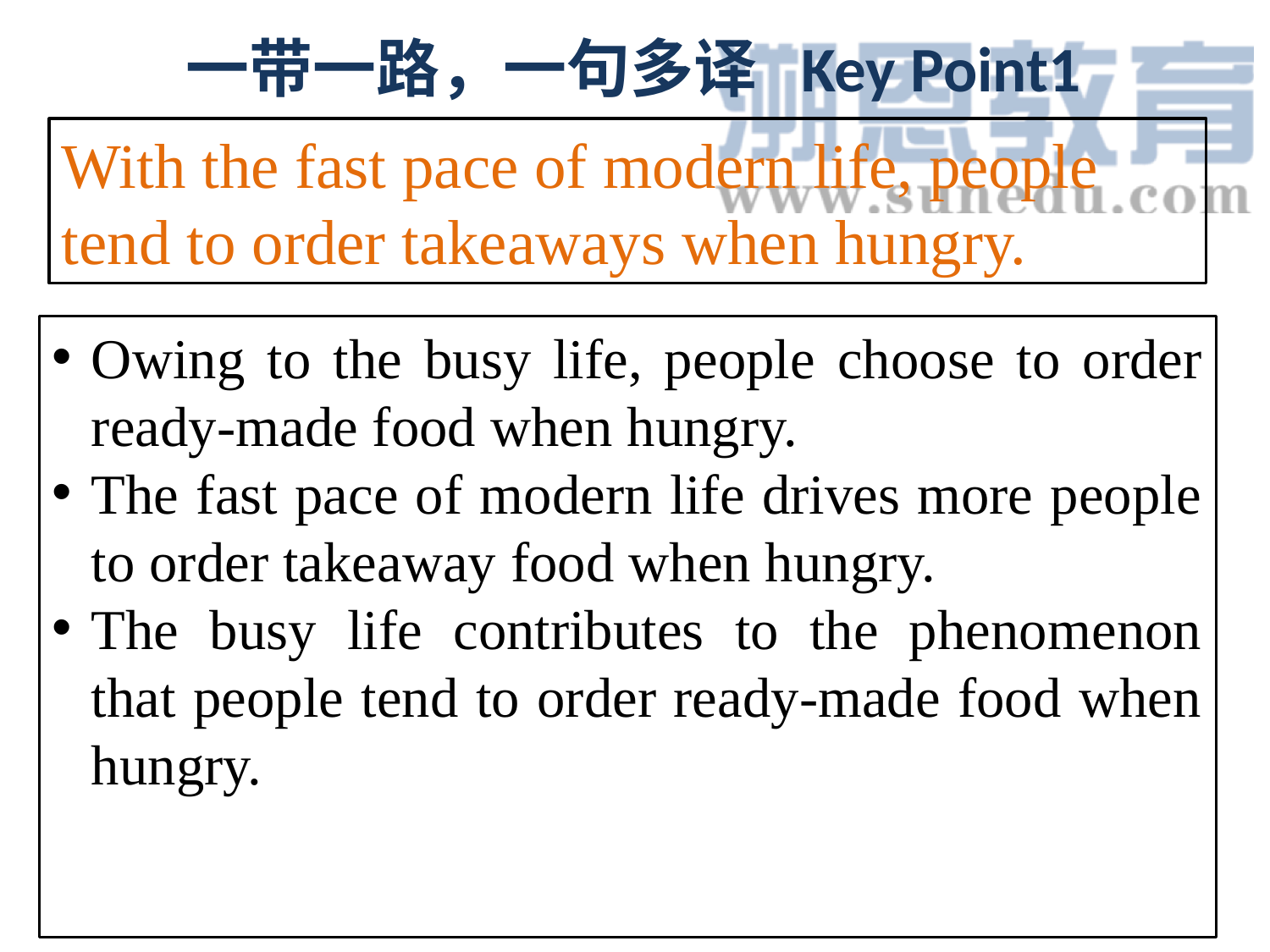

一带一路，一句多译  Key Point1
With the fast pace of modern life, people tend to order takeaways when hungry.
Owing to the busy life, people choose to order ready-made food when hungry.
The fast pace of modern life drives more people to order takeaway food when hungry.
The busy life contributes to the phenomenon that people tend to order ready-made food when hungry.